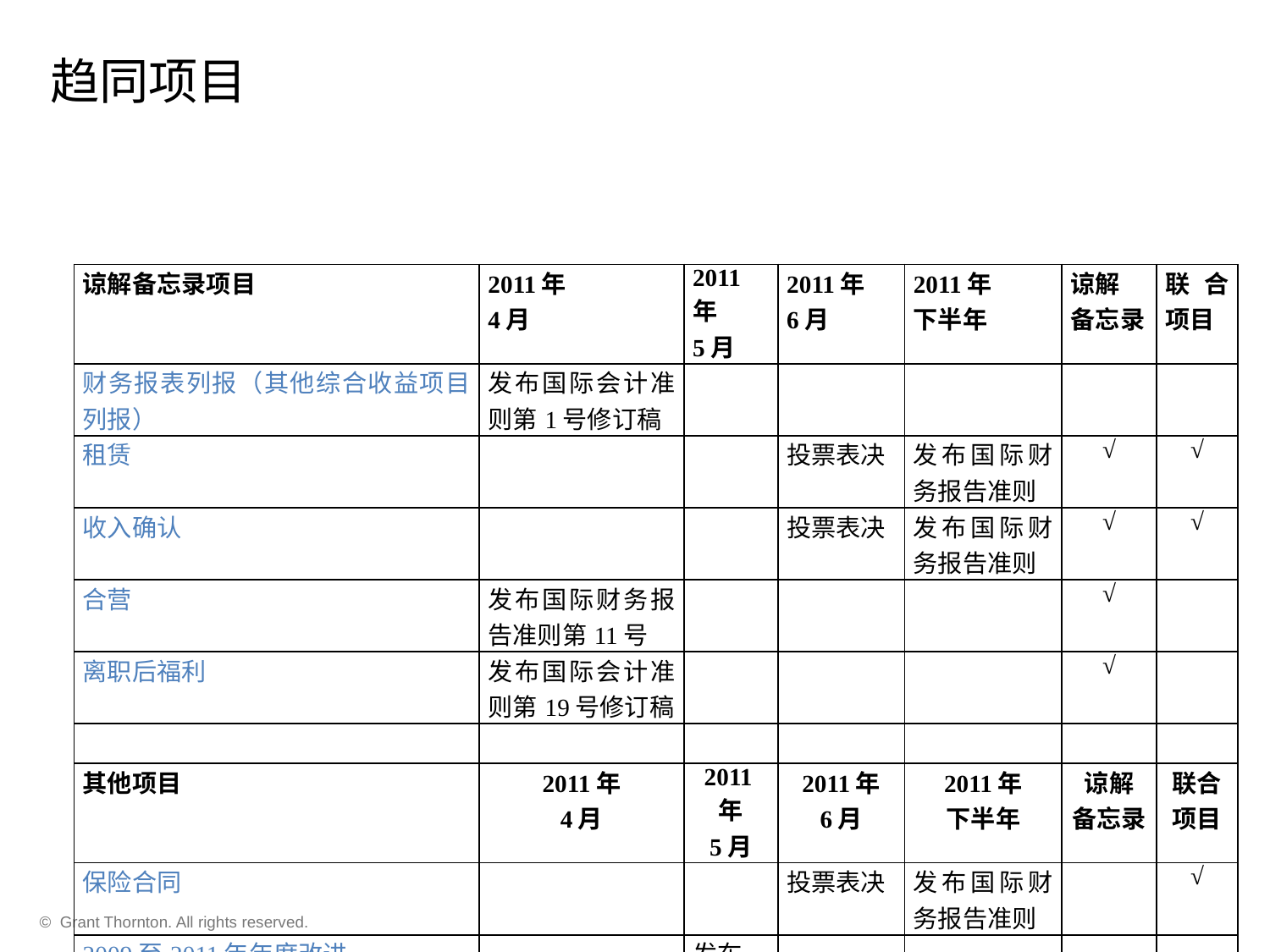

趋同项目
| 谅解备忘录项目 | 2011年 4月 | 2011年 5月 | 2011年 6月 | 2011年 下半年 | 谅解 备忘录 | 联合项目 |
| --- | --- | --- | --- | --- | --- | --- |
| 财务报表列报（其他综合收益项目列报） | 发布国际会计准则第1号修订稿 |  |  |  |  |  |
| 租赁 |  |  | 投票表决 | 发布国际财务报告准则 | √ | √ |
| 收入确认 |  |  | 投票表决 | 发布国际财务报告准则 | √ | √ |
| 合营 | 发布国际财务报告准则第11号 |  |  |  | √ |  |
| 离职后福利 | 发布国际会计准则第19号修订稿 |  |  |  | √ |  |
|  |  |  |  |  |  |  |
| 其他项目 | 2011年 4月 | 2011年 5月 | 2011年 6月 | 2011年 下半年 | 谅解 备忘录 | 联合项目 |
| 保险合同 |  |  | 投票表决 | 发布国际财务报告准则 |  | √ |
| 2009至2011年年度改进 |  | 发布 征求意见稿 |  |  |  |  |